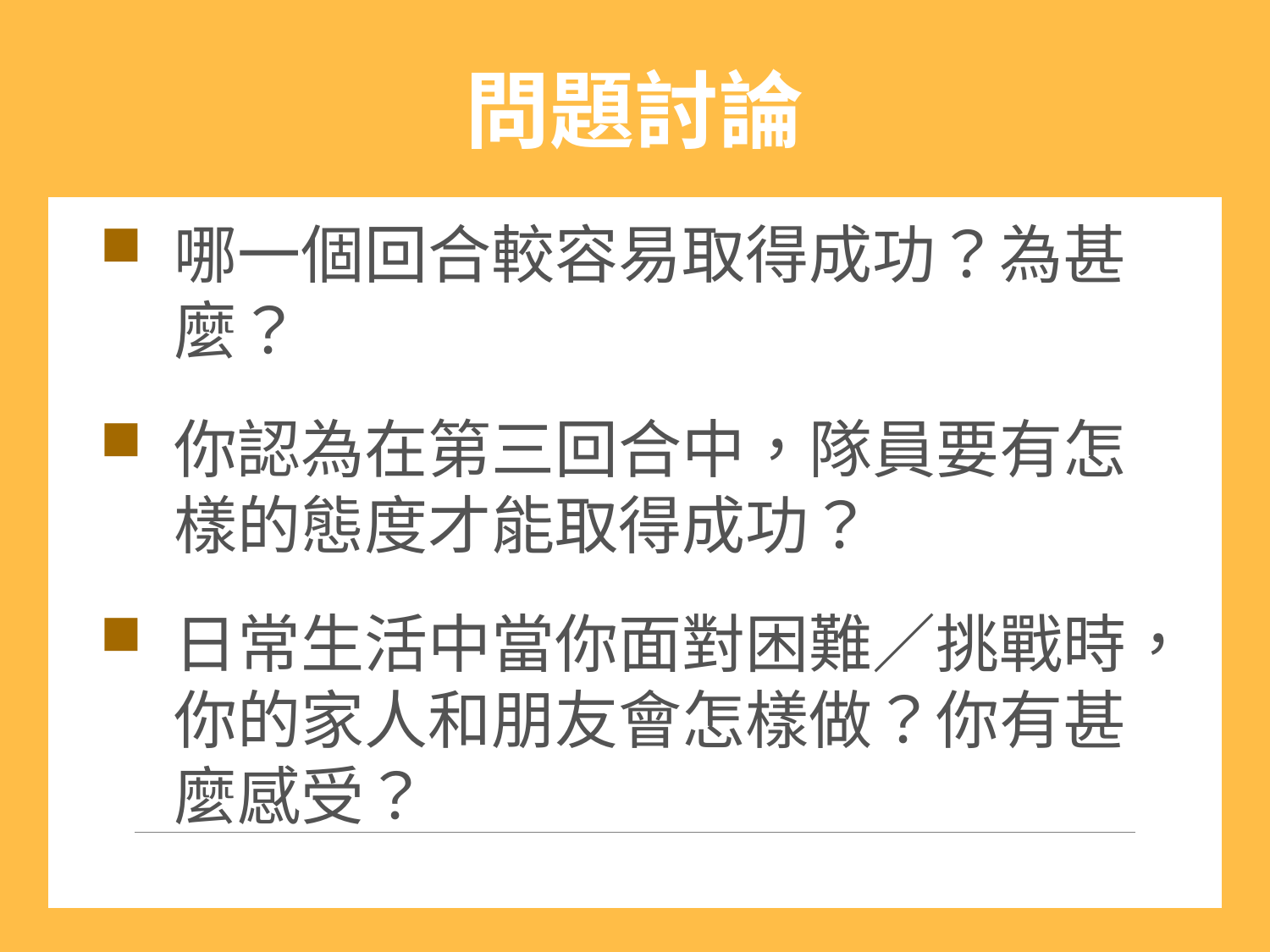

問題討論
哪一個回合較容易取得成功？為甚麼？
你認為在第三回合中，隊員要有怎樣的態度才能取得成功？
日常生活中當你面對困難／挑戰時，你的家人和朋友會怎樣做？你有甚麼感受？